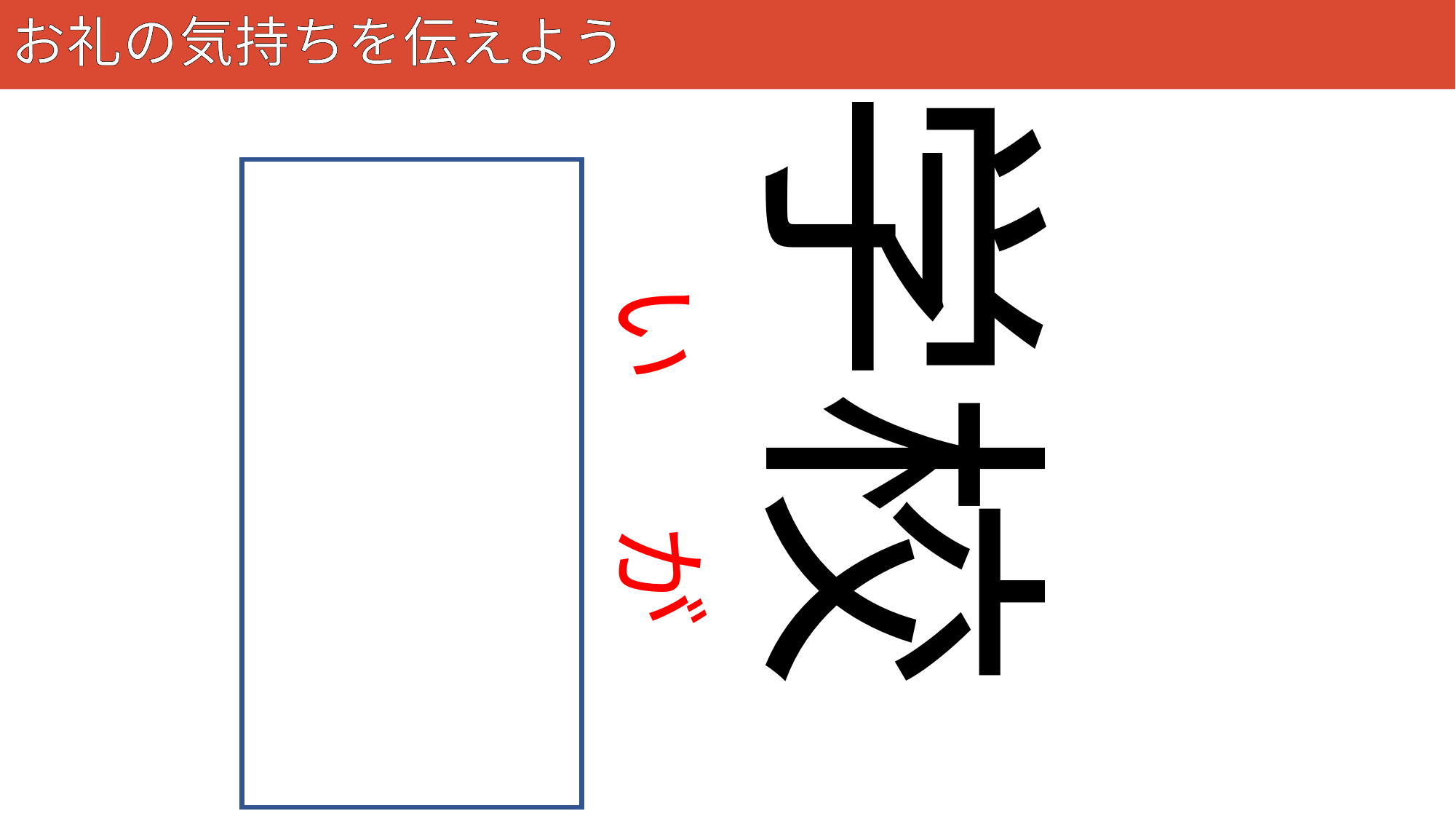

# お礼の気持ちを伝えよう
70
学校
以外

い
がい